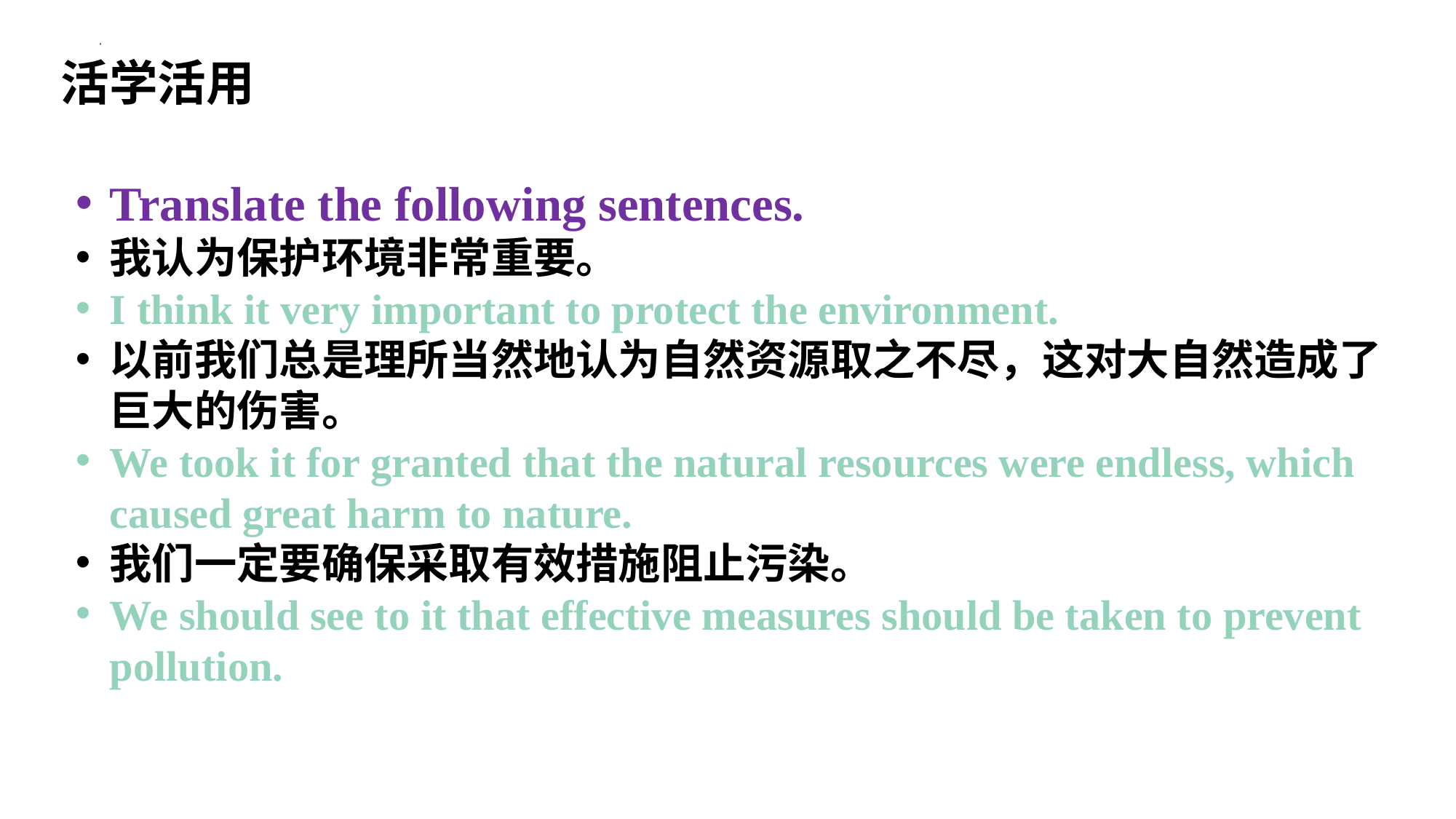

活学活用
Translate the following sentences.
我认为保护环境非常重要。
I think it very important to protect the environment.
以前我们总是理所当然地认为自然资源取之不尽，这对大自然造成了巨大的伤害。
We took it for granted that the natural resources were endless, which caused great harm to nature.
我们一定要确保采取有效措施阻止污染。
We should see to it that effective measures should be taken to prevent pollution.